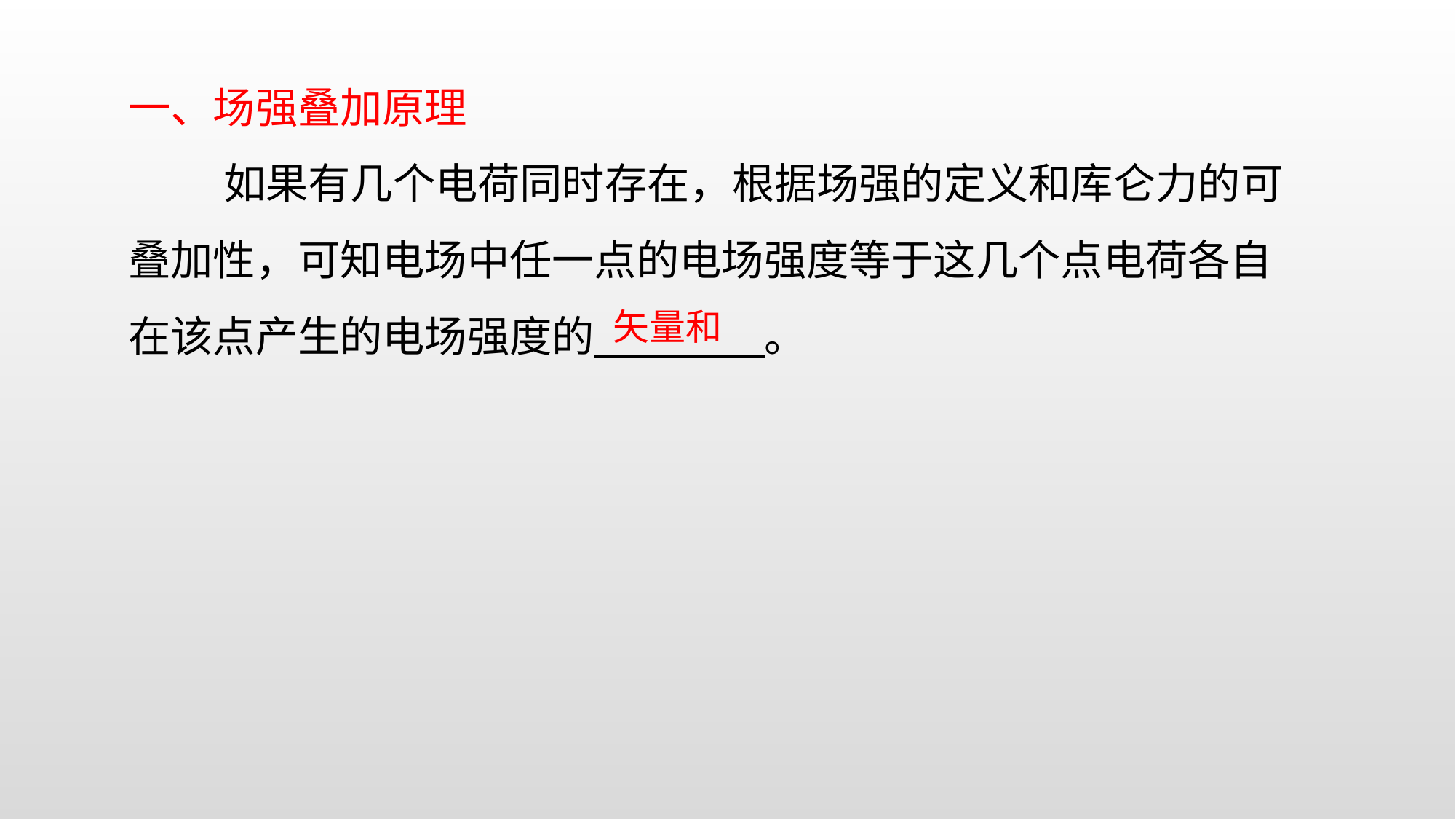

一、场强叠加原理
         如果有几个电荷同时存在，根据场强的定义和库仑力的可叠加性，可知电场中任一点的电场强度等于这几个点电荷各自在该点产生的电场强度的                  。
矢量和